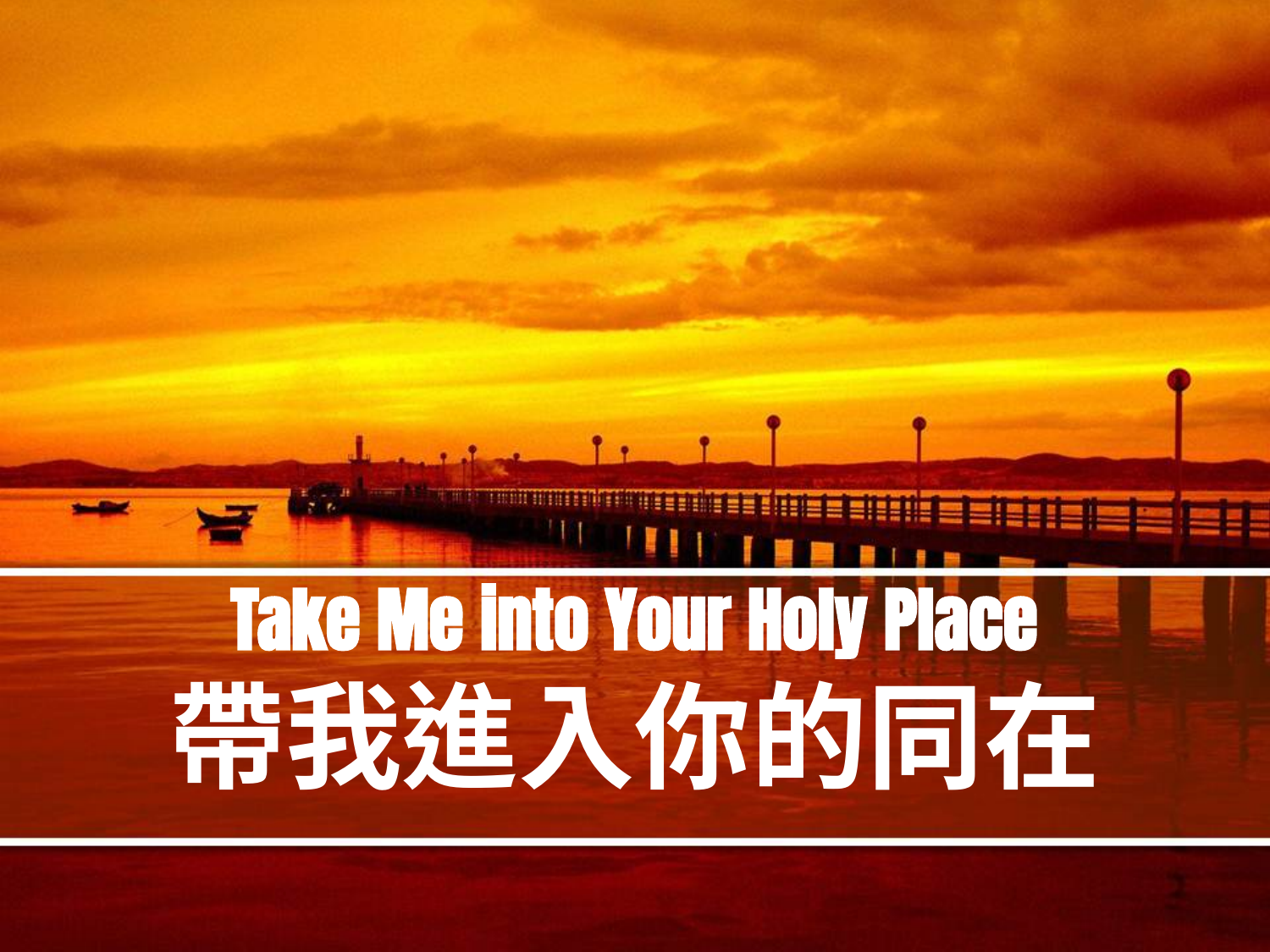

Take Me into Your Holy Place
帶我進入你的同在